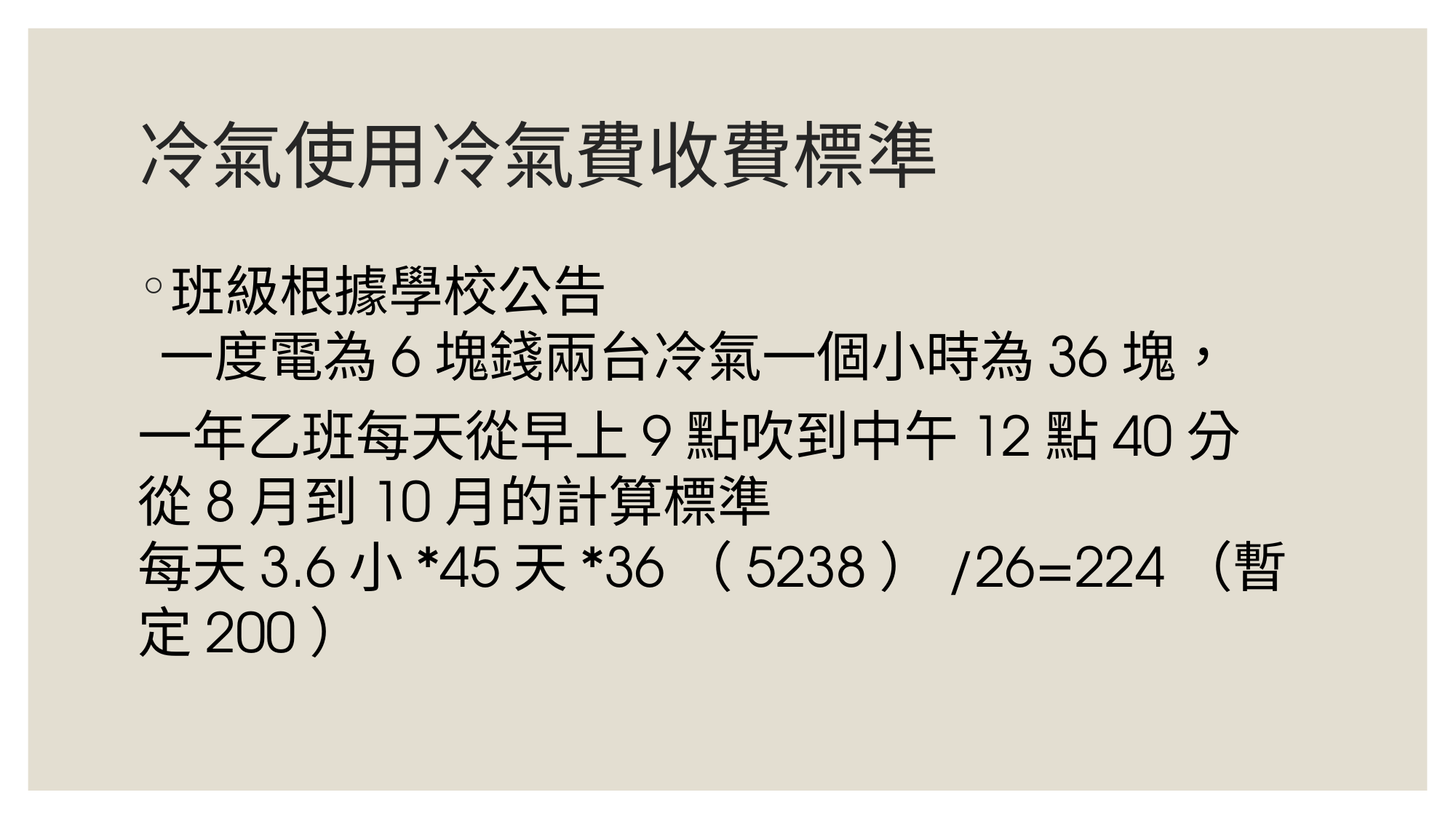

# 冷氣使用冷氣費收費標準
班級根據學校公告
一度電為6塊錢兩台冷氣一個小時為36塊，
一年乙班每天從早上9點吹到中午12點40分
從8月到10月的計算標準
每天3.6小*45天*36（5238）/26=224（暫定200）